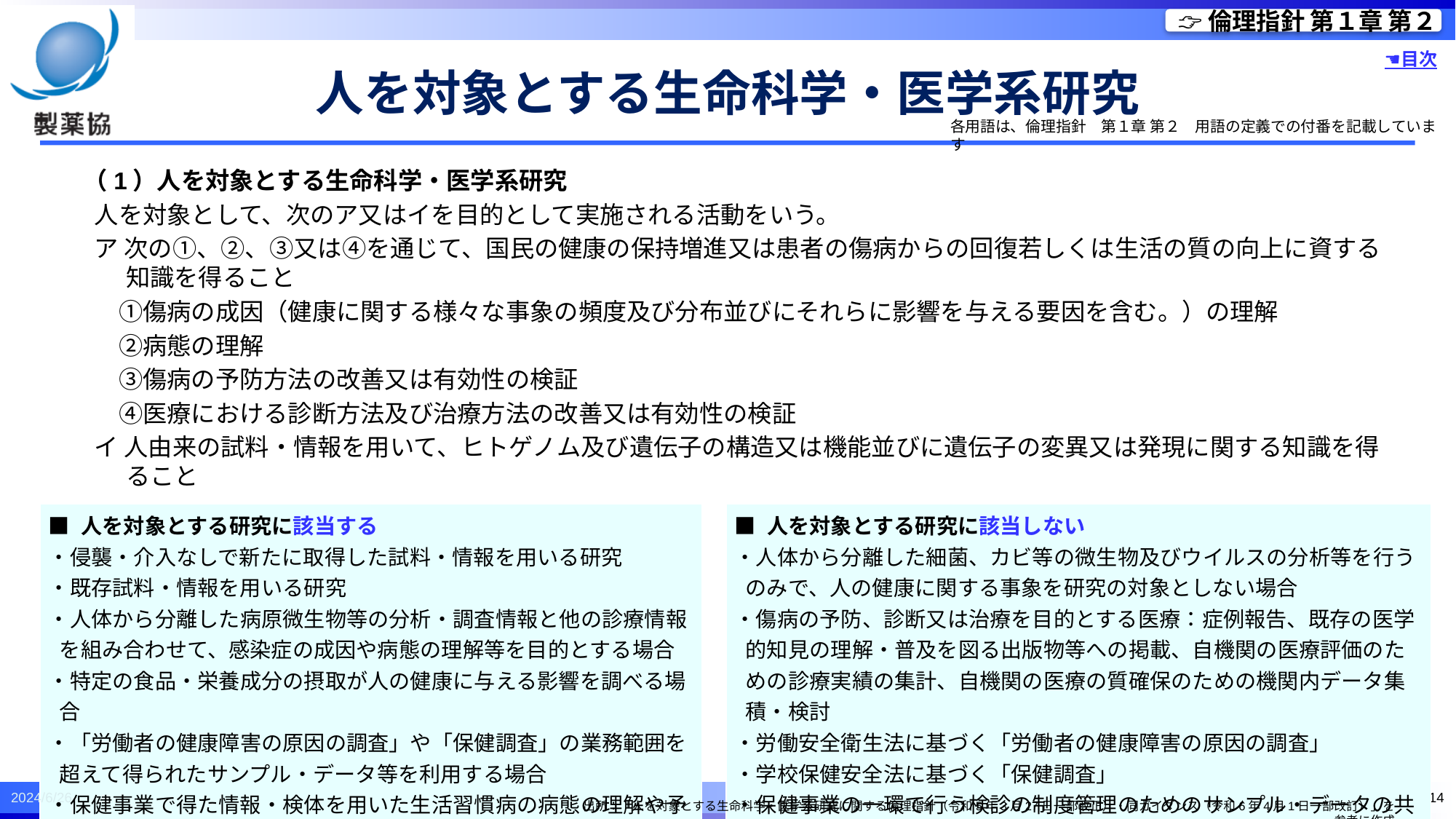

👉倫理指針 第１章 第２
☚目次
# 人を対象とする生命科学・医学系研究
各用語は、倫理指針　第１章 第２　用語の定義での付番を記載しています
（1）人を対象とする生命科学・医学系研究
人を対象として、次のア又はイを目的として実施される活動をいう。
ア 次の①、②、③又は④を通じて、国民の健康の保持増進又は患者の傷病からの回復若しくは生活の質の向上に資する知識を得ること
　①傷病の成因（健康に関する様々な事象の頻度及び分布並びにそれらに影響を与える要因を含む。）の理解
　②病態の理解
　③傷病の予防方法の改善又は有効性の検証
　④医療における診断方法及び治療方法の改善又は有効性の検証
イ 人由来の試料・情報を用いて、ヒトゲノム及び遺伝子の構造又は機能並びに遺伝子の変異又は発現に関する知識を得ること
| ■ 人を対象とする研究に該当する ・侵襲・介入なしで新たに取得した試料・情報を用いる研究 ・既存試料・情報を用いる研究 ・人体から分離した病原微生物等の分析・調査情報と他の診療情報を組み合わせて、感染症の成因や病態の理解等を目的とする場合 ・特定の食品・栄養成分の摂取が人の健康に与える影響を調べる場合 ・「労働者の健康障害の原因の調査」や「保健調査」の業務範囲を超えて得られたサンプル・データ等を利用する場合 ・保健事業で得た情報・検体を用いた生活習慣病の病態の理解や予防方法の有効性の検証 |
| --- |
| ■ 人を対象とする研究に該当しない ・人体から分離した細菌、カビ等の微生物及びウイルスの分析等を行うのみで、人の健康に関する事象を研究の対象としない場合 ・傷病の予防、診断又は治療を目的とする医療：症例報告、既存の医学的知見の理解・普及を図る出版物等への掲載、自機関の医療評価のための診療実績の集計、自機関の医療の質確保のための機関内データ集積・検討 ・労働安全衛生法に基づく「労働者の健康障害の原因の調査」 ・学校保健安全法に基づく「保健調査」 ・保健事業の一環で行う検診の制度管理のためのサンプル・データの共有 ・教育目的の保健衛生実習等で得たサンプル・データの教育目的での利用 |
| --- |
2024/6/26
14
出所：「人を対象とする生命科学・医学系研究に関する倫理指針（令和5年3月27日一部改正）・同ガイダンス（令和6年4月1日一部改訂）」を参考に作成